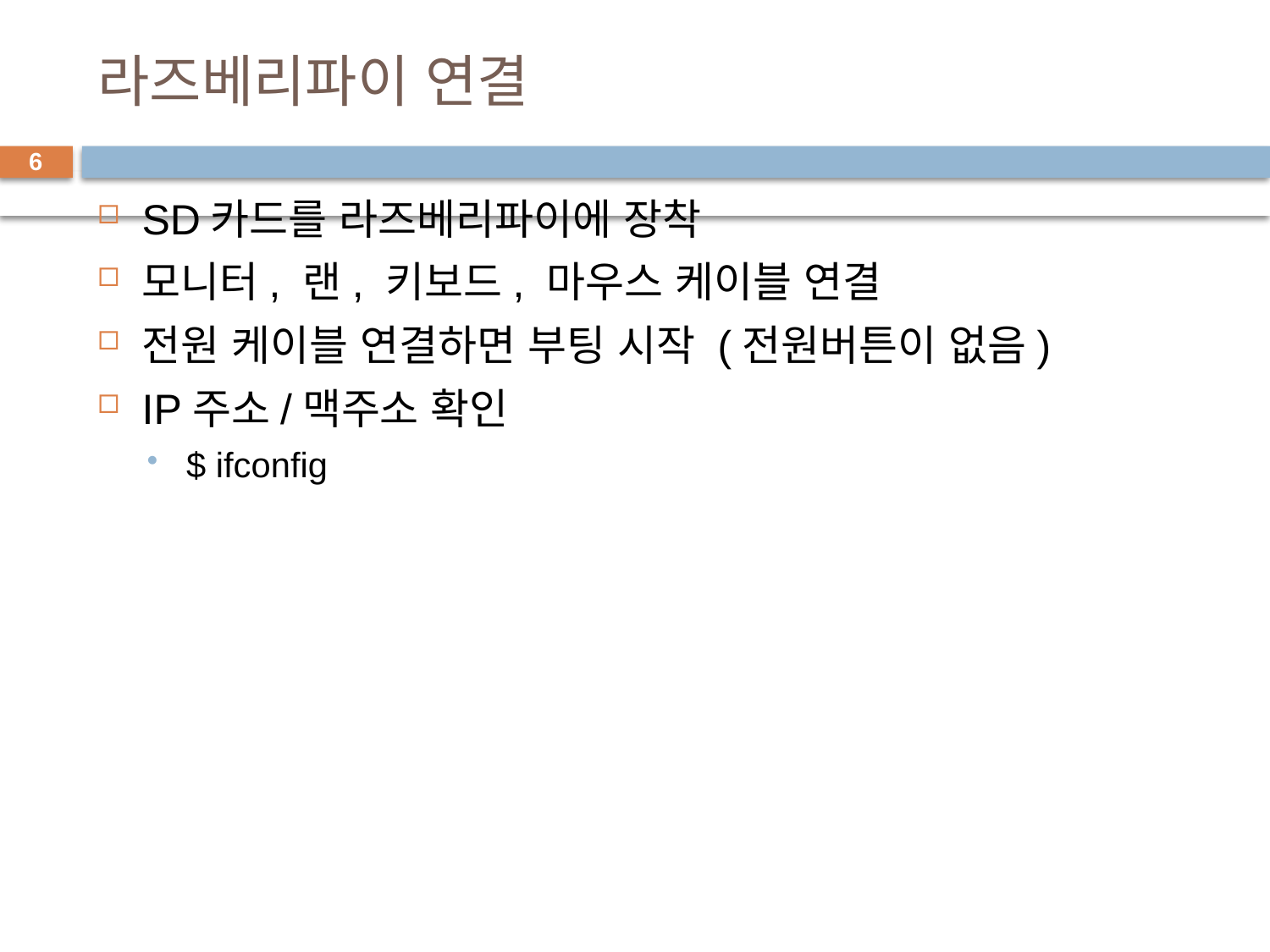

# 라즈베리파이 연결
6
SD카드를 라즈베리파이에 장착
모니터, 랜, 키보드, 마우스 케이블 연결
전원 케이블 연결하면 부팅 시작 (전원버튼이 없음)
IP주소/맥주소 확인
$ ifconfig